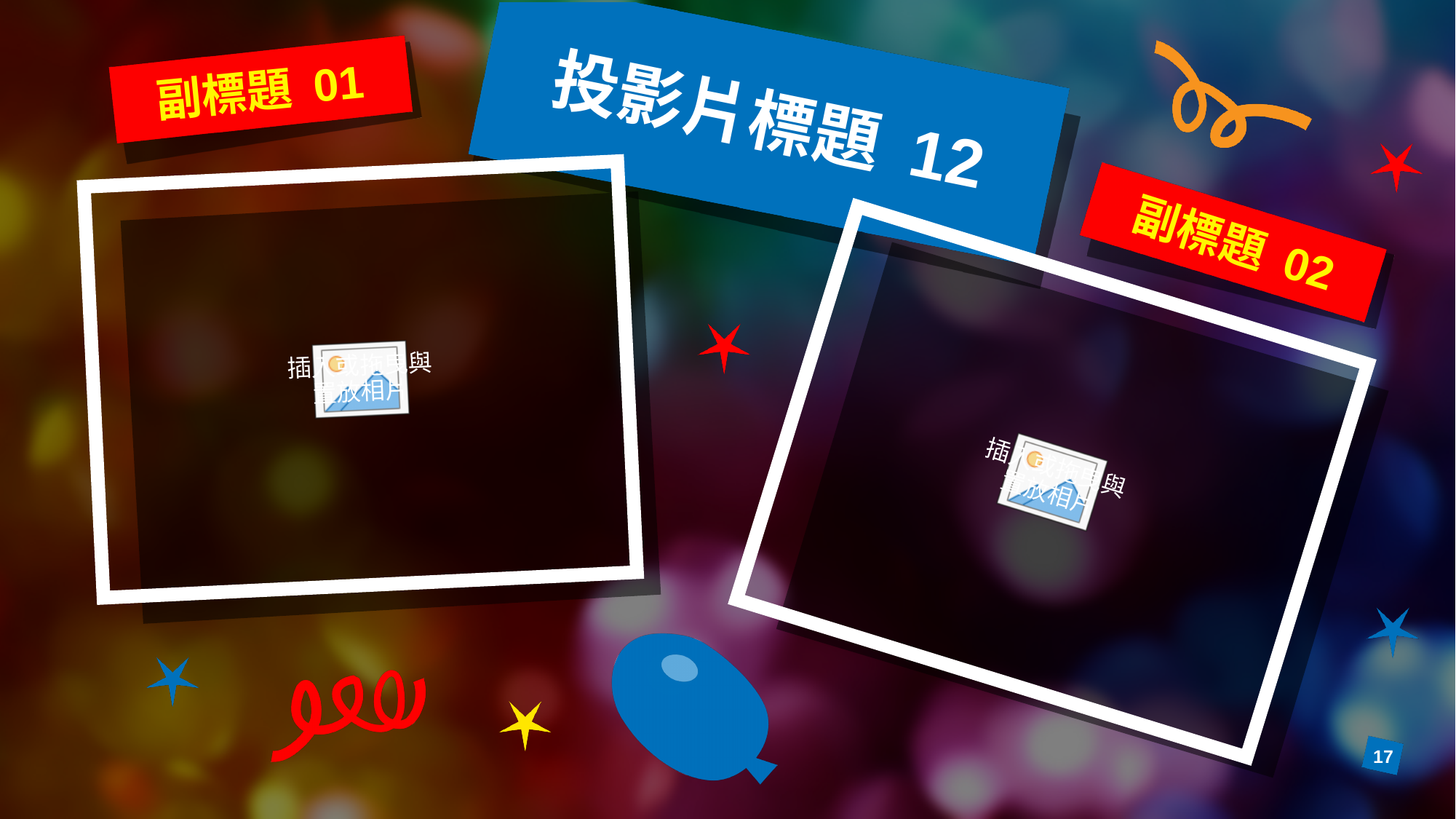

# 投影片標題 12
副標題 01

副標題 02

17